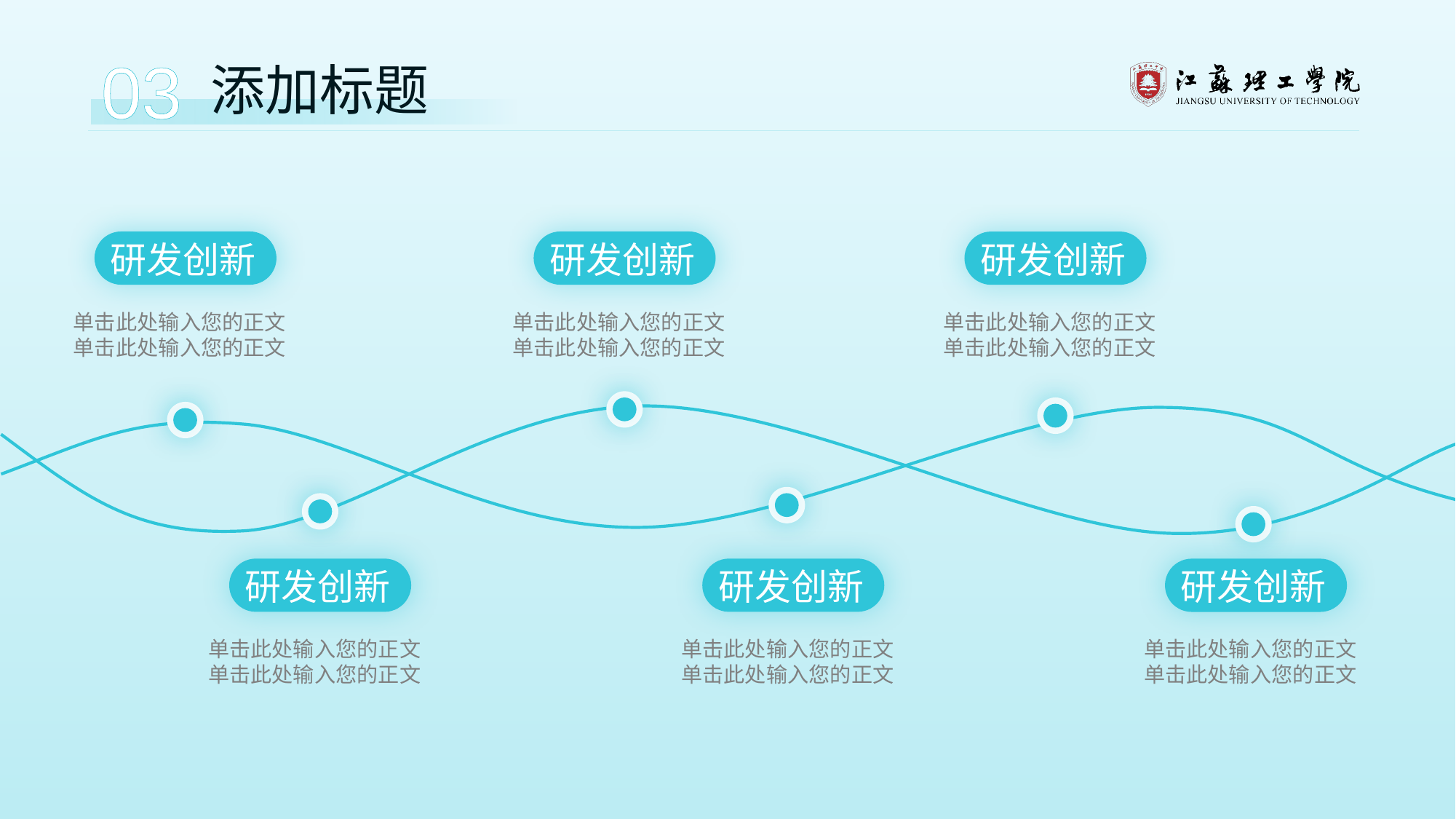

03
添加标题
研发创新

单击此处输入您的正文单击此处输入您的正文
研发创新

单击此处输入您的正文单击此处输入您的正文
研发创新

单击此处输入您的正文单击此处输入您的正文

研发创新

单击此处输入您的正文单击此处输入您的正文
研发创新

单击此处输入您的正文单击此处输入您的正文
研发创新

单击此处输入您的正文单击此处输入您的正文